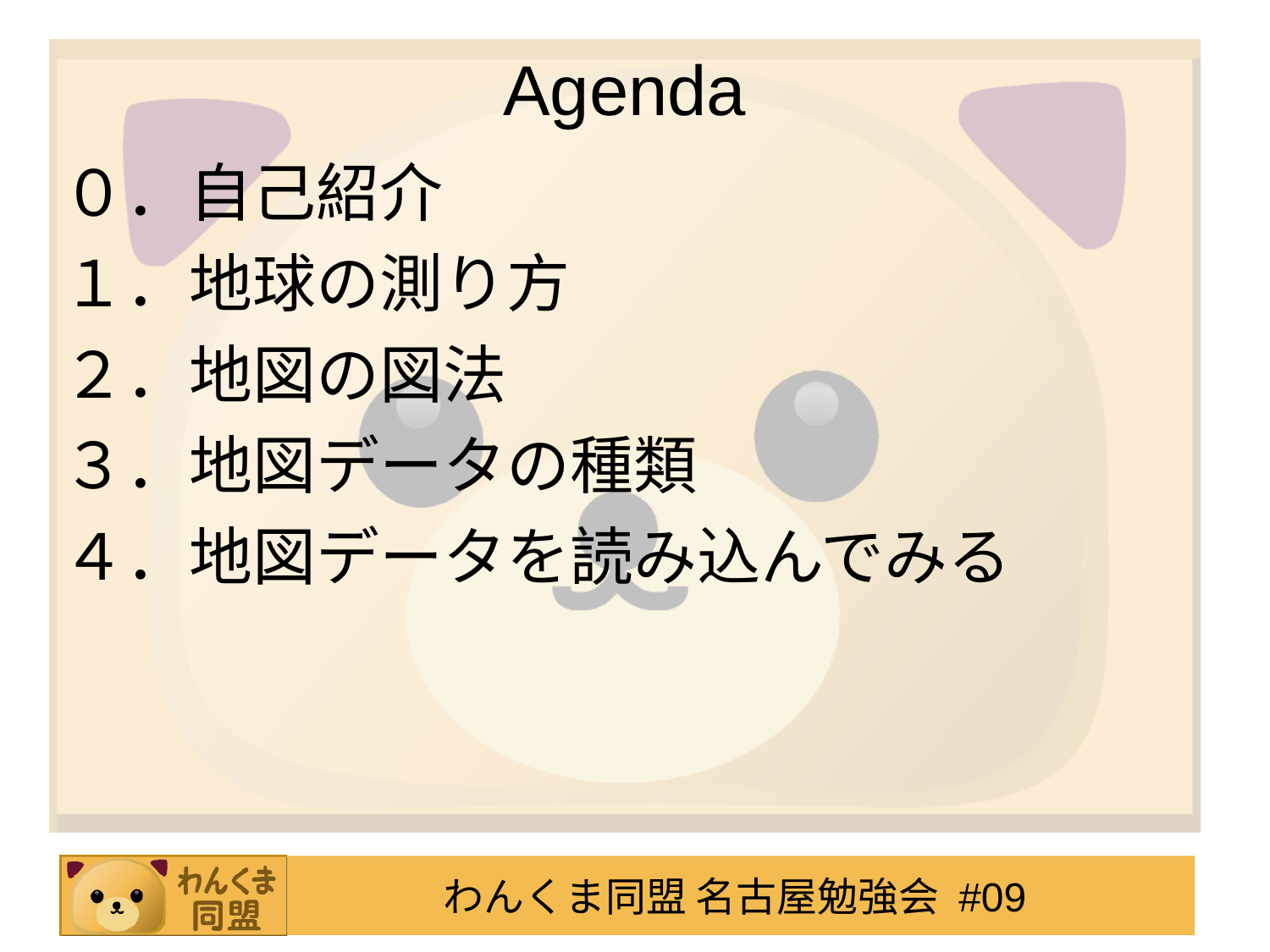

# Agenda

０．自己紹介
１．地球の測り方
２．地図の図法
３．地図データの種類
４．地図データを読み込んでみる